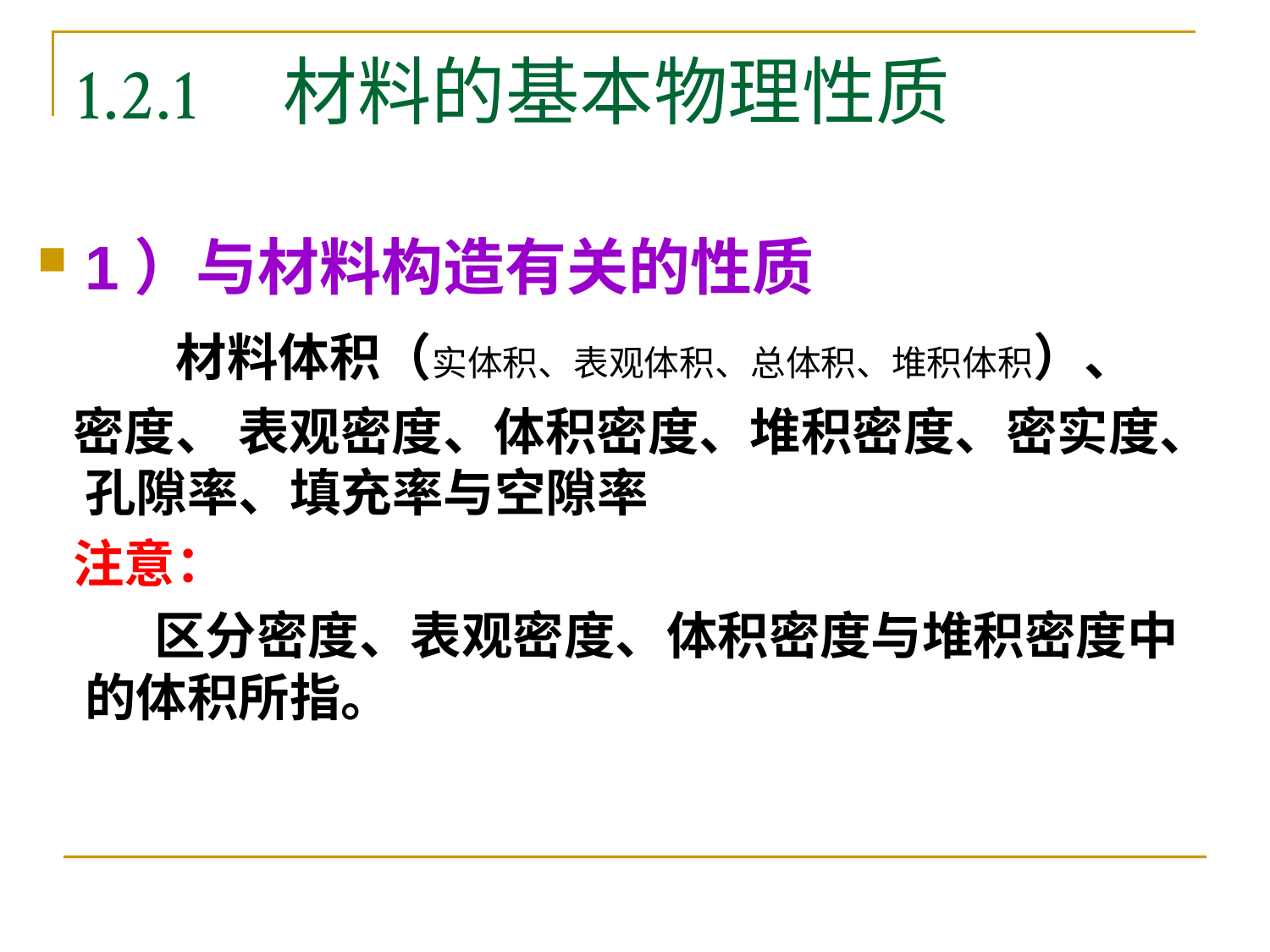

# 1.2.1    材料的基本物理性质
§1.1
1）与材料构造有关的性质
         材料体积（实体积、表观体积、总体积、堆积体积）、
  密度、 表观密度、体积密度、堆积密度、密实度、孔隙率、填充率与空隙率
  注意：
         区分密度、表观密度、体积密度与堆积密度中的体积所指。